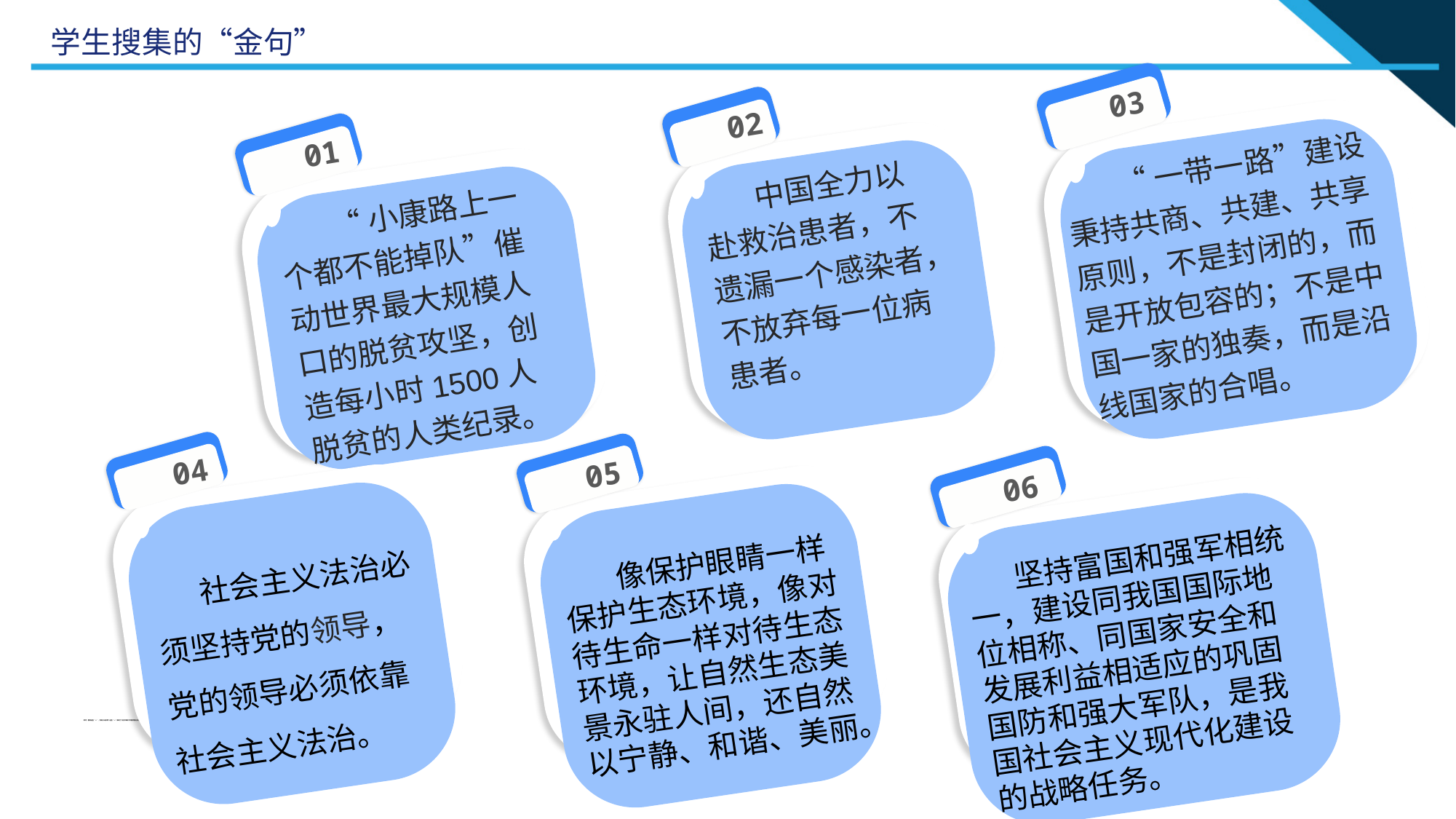

学生搜集的“金句”
03

“一带一路”建设 秉持共商、共建、共享原则，不是封闭的，而是开放包容的；不是中国一家的独奏，而是沿线国家的合唱。

02

中国全力以赴救治患者，不遗漏一个感染者，不放弃每一位病患者。

01

“小康路上一个都不能掉队”催动世界最大规模人口的脱贫攻坚，创造每小时1500人脱贫的人类纪录。

04

      社会主义法治必须坚持党的领导，党的领导必须依靠社会主义法治。

05

       像保护眼睛一样保护生态环境，像对待生命一样对待生态环境，让自然生态美景永驻人间，还自然以宁静、和谐、美丽。

06

      坚持富国和强军相统一，建设同我国国际地位相称、同国家安全和发展利益相适应的巩固国防和强大军队，是我国社会主义现代化建设的战略任务。

思考：看到这些“一”，你有什么感受？这些“一”体现了习近平新时代中国特色社会主义思想的哪些核心内容？